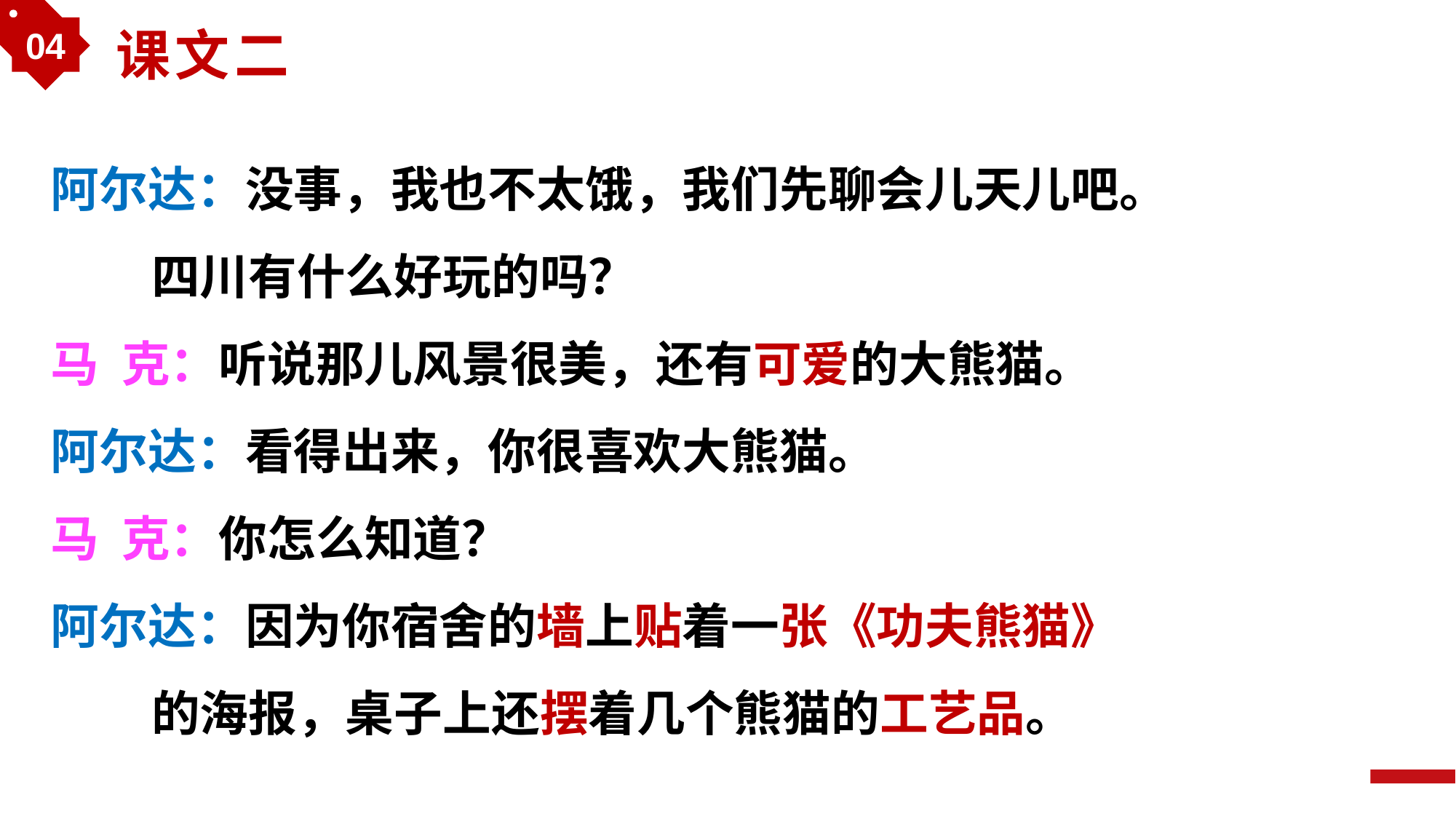

04
课文二
阿尔达：没事，我也不太饿，我们先聊会儿天儿吧。
        四川有什么好玩的吗？
马  克：听说那儿风景很美，还有可爱的大熊猫。
阿尔达：看得出来，你很喜欢大熊猫。
马  克：你怎么知道？
阿尔达：因为你宿舍的墙上贴着一张《功夫熊猫》
        的海报，桌子上还摆着几个熊猫的工艺品。